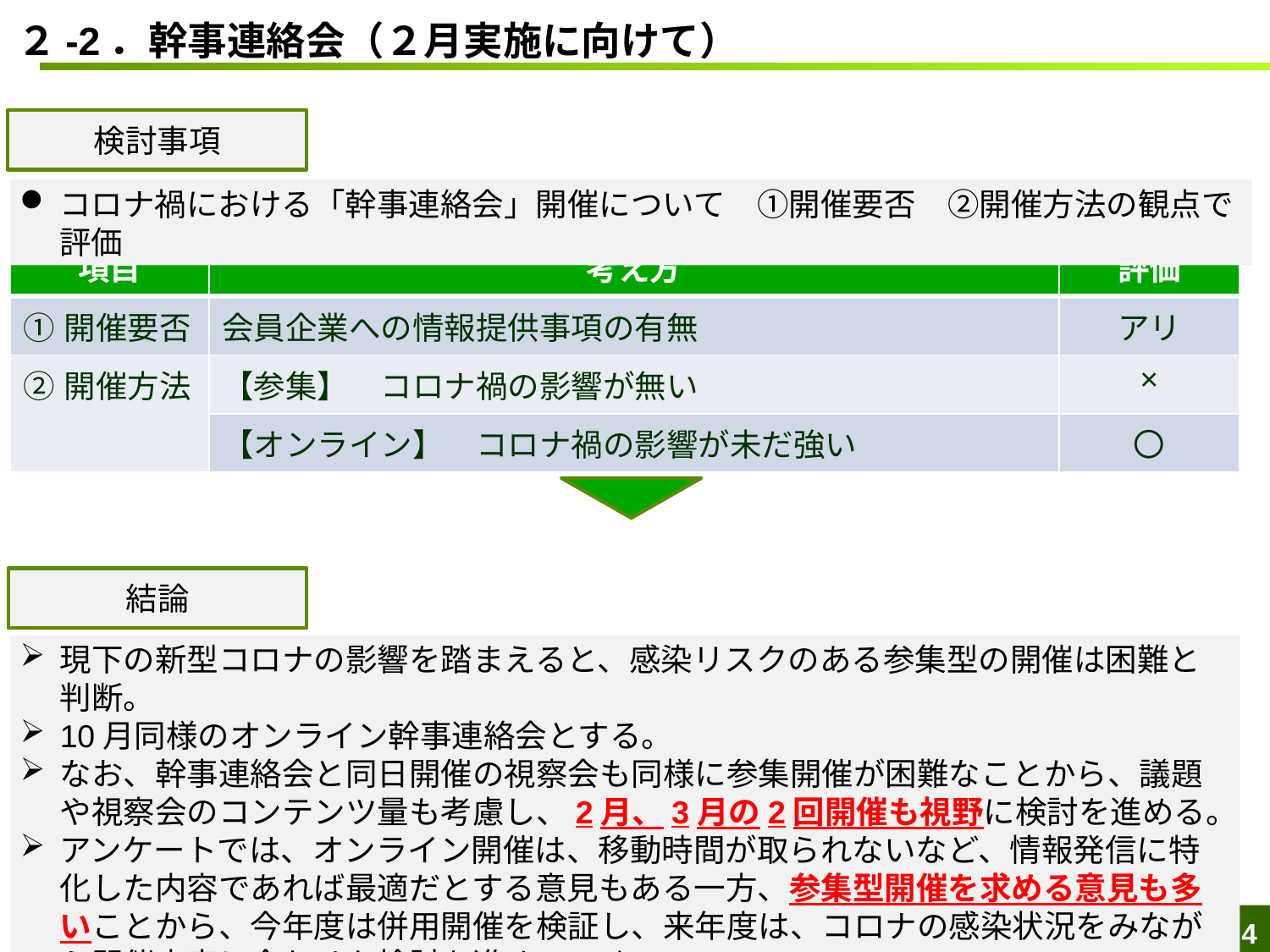

２-2．幹事連絡会（２月実施に向けて）
検討事項
コロナ禍における「幹事連絡会」開催について　①開催要否　②開催方法の観点で評価
| 項目 | 考え方 | 評価 |
| --- | --- | --- |
| ①開催要否 | 会員企業への情報提供事項の有無 | アリ |
| ②開催方法 | 【参集】　コロナ禍の影響が無い | × |
|  | 【オンライン】　コロナ禍の影響が未だ強い | 〇 |

結論
現下の新型コロナの影響を踏まえると、感染リスクのある参集型の開催は困難と判断。
10月同様のオンライン幹事連絡会とする。
なお、幹事連絡会と同日開催の視察会も同様に参集開催が困難なことから、議題や視察会のコンテンツ量も考慮し、2月、3月の2回開催も視野に検討を進める。
アンケートでは、オンライン開催は、移動時間が取られないなど、情報発信に特化した内容であれば最適だとする意見もある一方、参集型開催を求める意見も多いことから、今年度は併用開催を検証し、来年度は、コロナの感染状況をみながら開催内容に合わせた検討を進めていく。
取扱注意　ふくしま応援企業ネットワーク関係者限り　ふくしま応援企業ネットワーク事務局　2020.12
4